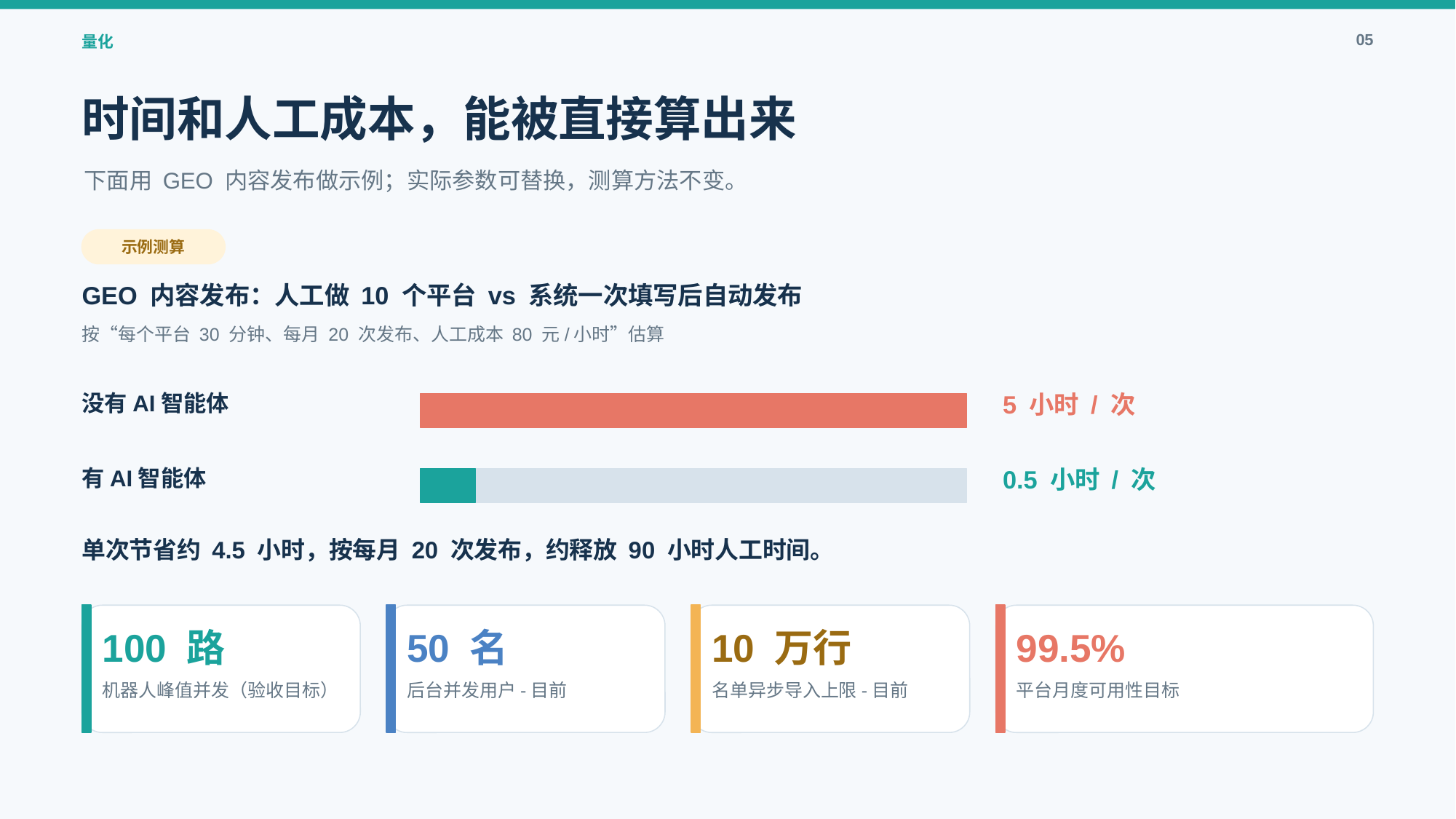

05
量化
时间和人工成本，能被直接算出来
下面用 GEO 内容发布做示例；实际参数可替换，测算方法不变。
示例测算
GEO 内容发布：人工做 10 个平台 vs 系统一次填写后自动发布
按“每个平台 30 分钟、每月 20 次发布、人工成本 80 元/小时”估算
没有AI智能体
5 小时 / 次

有AI智能体
0.5 小时 / 次

单次节省约 4.5 小时，按每月 20 次发布，约释放 90 小时人工时间。

100 路
50 名
10 万行
99.5%
机器人峰值并发（验收目标）
后台并发用户-目前
名单异步导入上限-目前
平台月度可用性目标